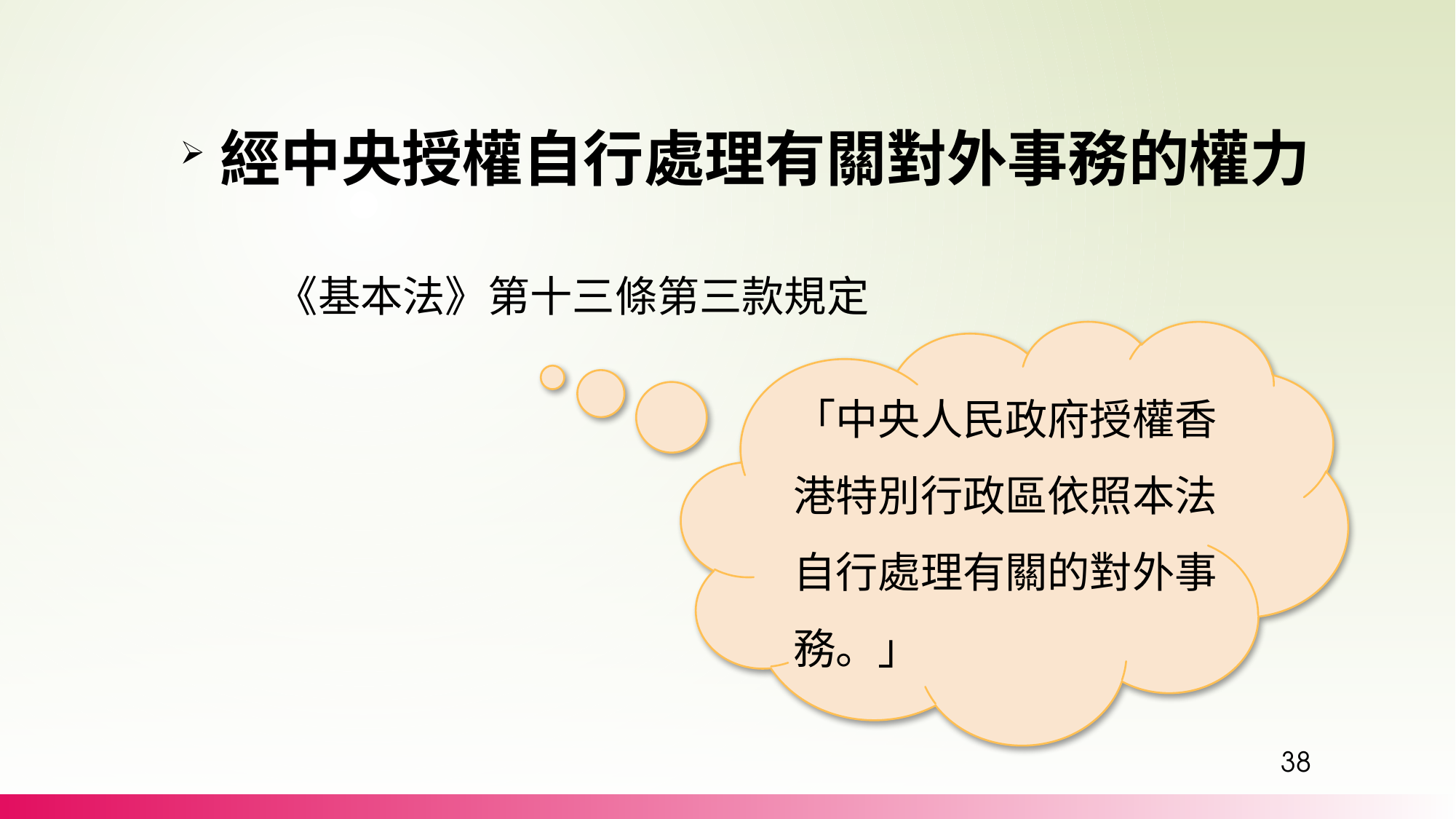

經中央授權自行處理有關對外事務的權力
《基本法》第十三條第三款規定

「中央人民政府授權香港特別行政區依照本法自行處理有關的對外事務。」
38